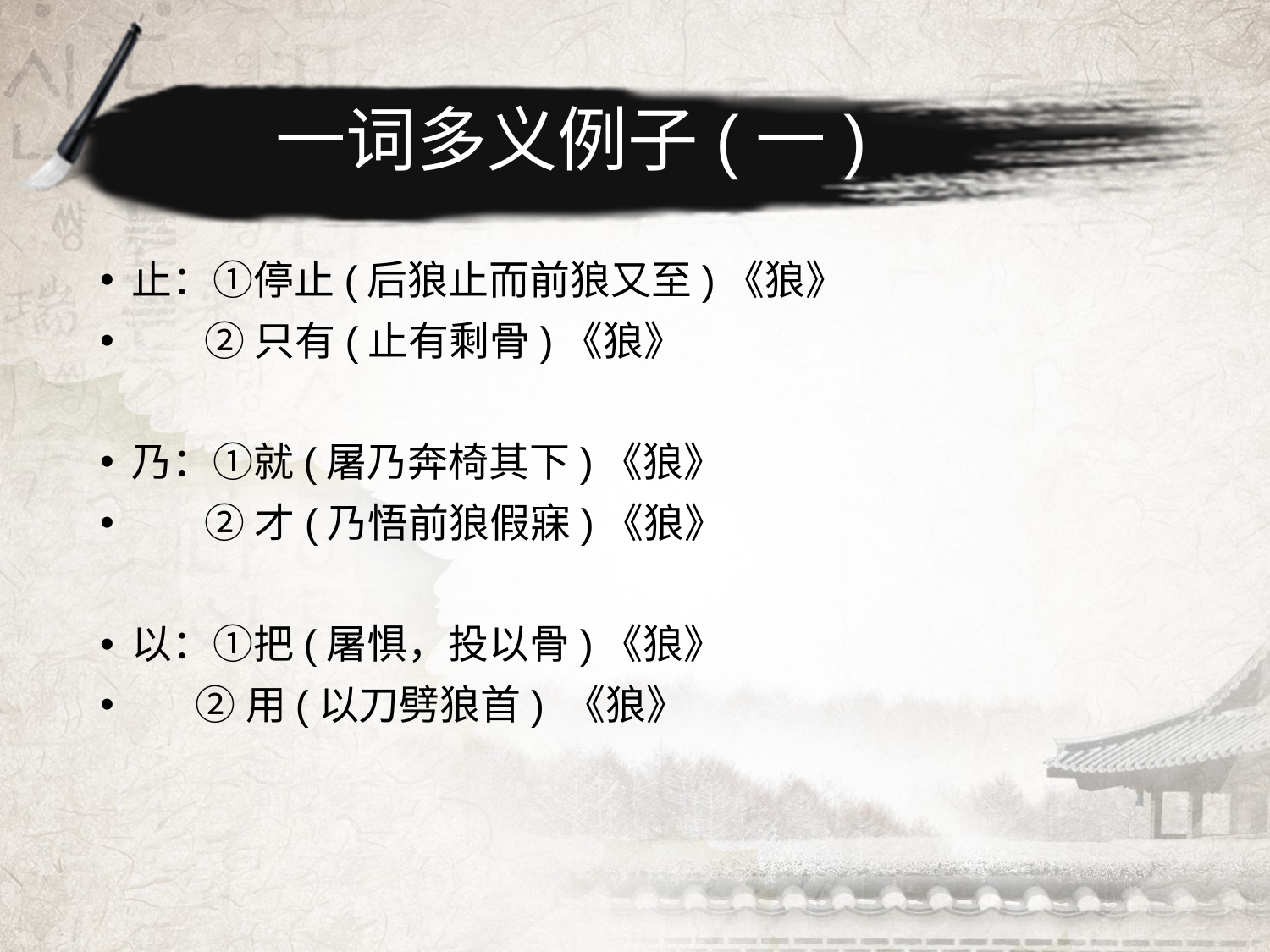

# 一词多义例子(一)
止：①停止(后狼止而前狼又至)《狼》
        ②只有(止有剩骨)《狼》

乃：①就(屠乃奔椅其下)《狼》
        ②才(乃悟前狼假寐)《狼》

以：①把(屠惧，投以骨)《狼》
       ②用(以刀劈狼首) 《狼》